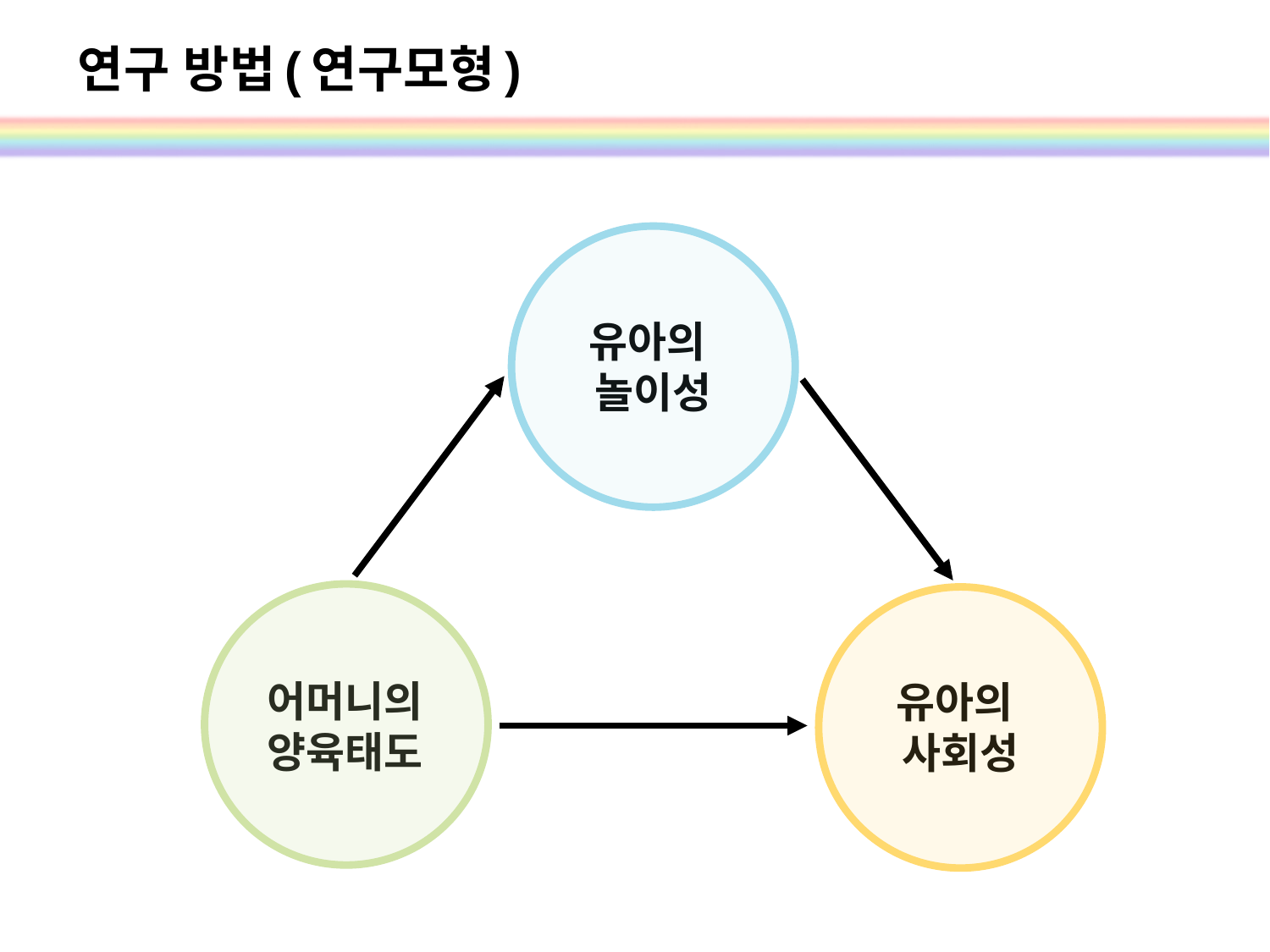

연구 방법(연구모형)

유아의
놀이성

어머니의 양육태도
유아의
사회성